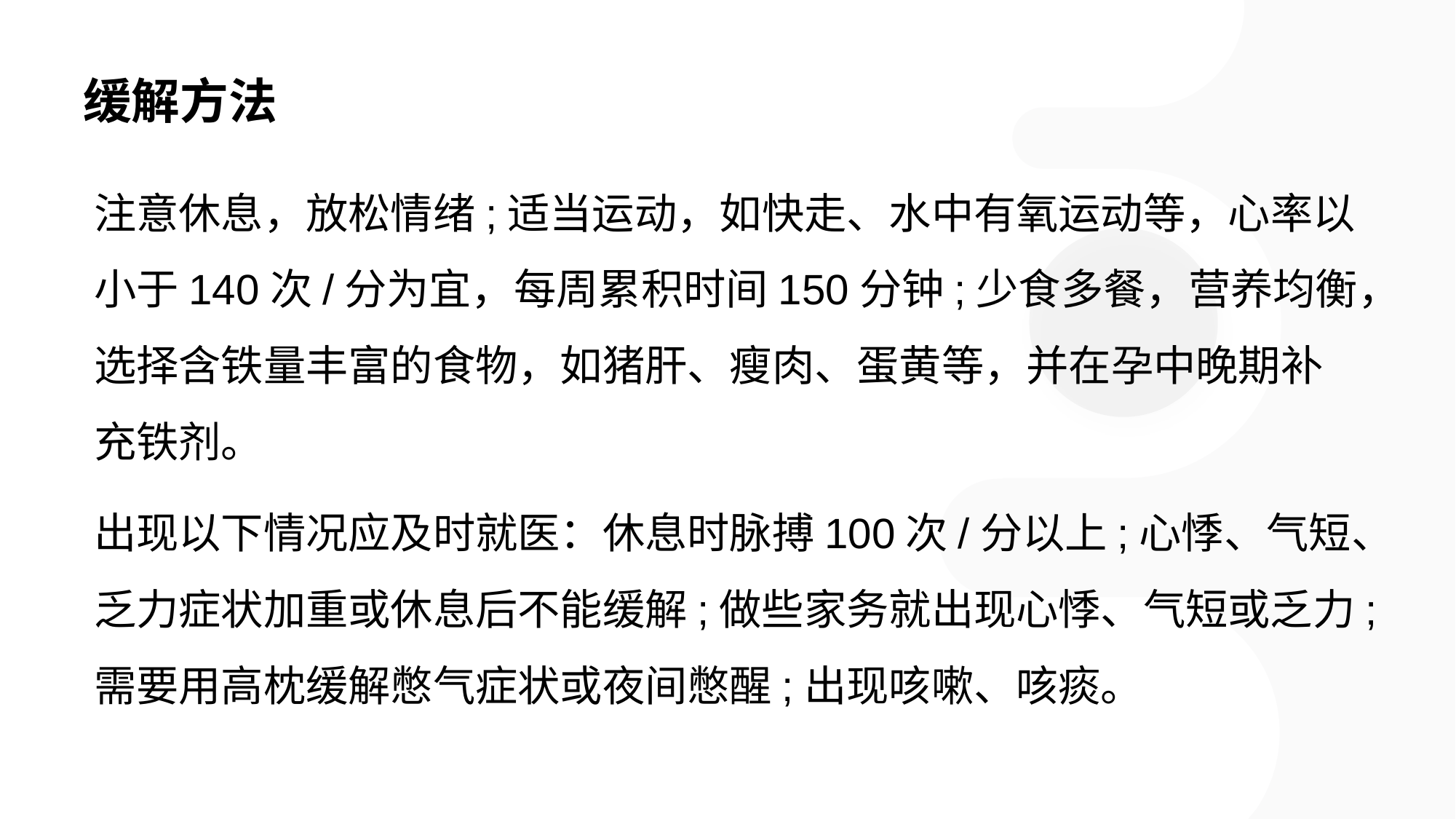

# 缓解方法
注意休息，放松情绪;适当运动，如快走、水中有氧运动等，心率以小于140次/分为宜，每周累积时间150分钟;少食多餐，营养均衡，选择含铁量丰富的食物，如猪肝、瘦肉、蛋黄等，并在孕中晚期补充铁剂。
出现以下情况应及时就医：休息时脉搏100次/分以上;心悸、气短、乏力症状加重或休息后不能缓解;做些家务就出现心悸、气短或乏力;需要用高枕缓解憋气症状或夜间憋醒;出现咳嗽、咳痰。